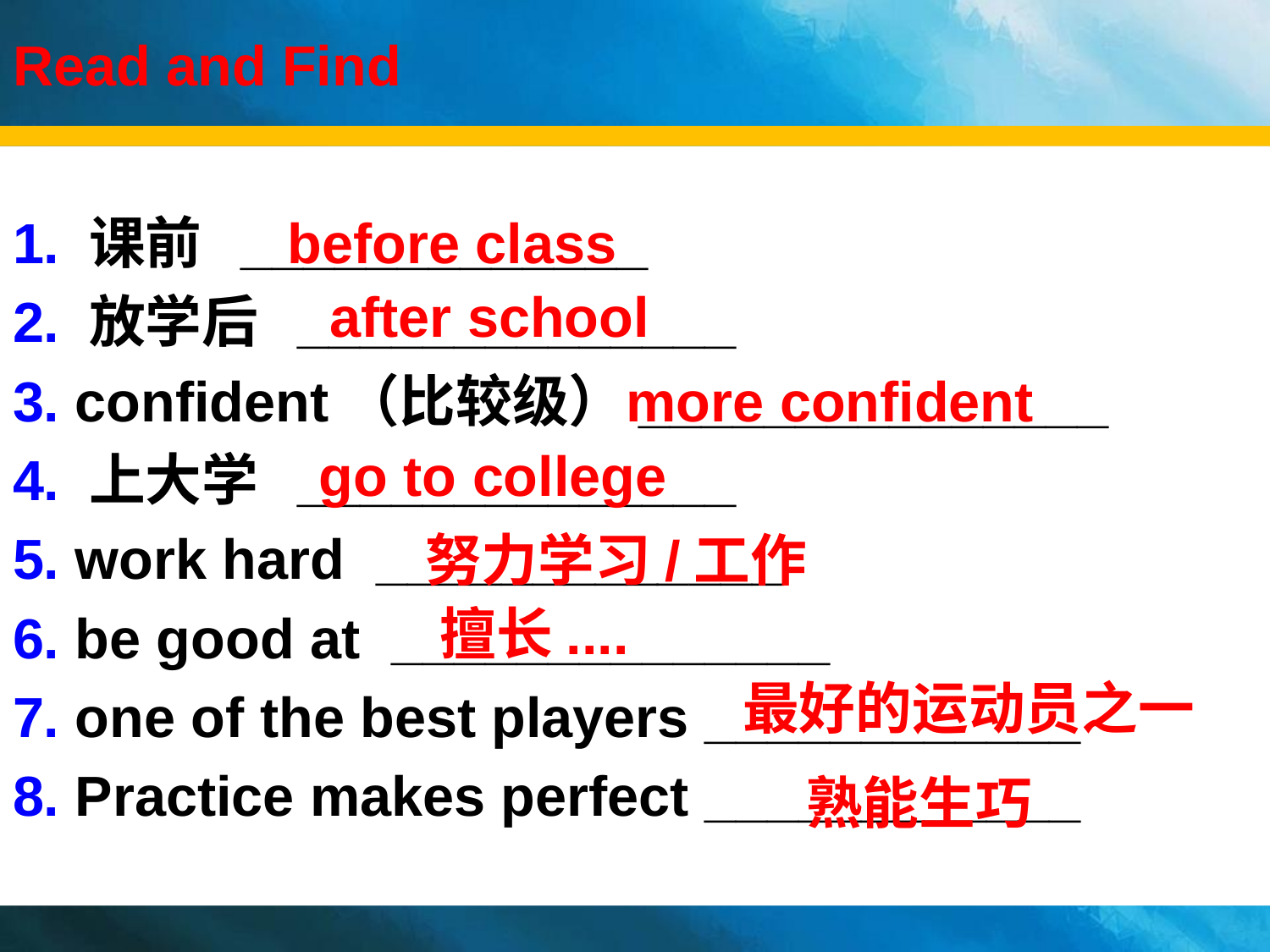

# Read and Find
1. 课前  _____________
2. 放学后  ______________
3. confident（比较级）_______________
4. 上大学  ______________
5. work hard  _____________
6. be good at  ______________
7. one of the best players ____________
8. Practice makes perfect ____________
before class
after school
more confident
go to college
努力学习/工作
擅长....
最好的运动员之一
熟能生巧